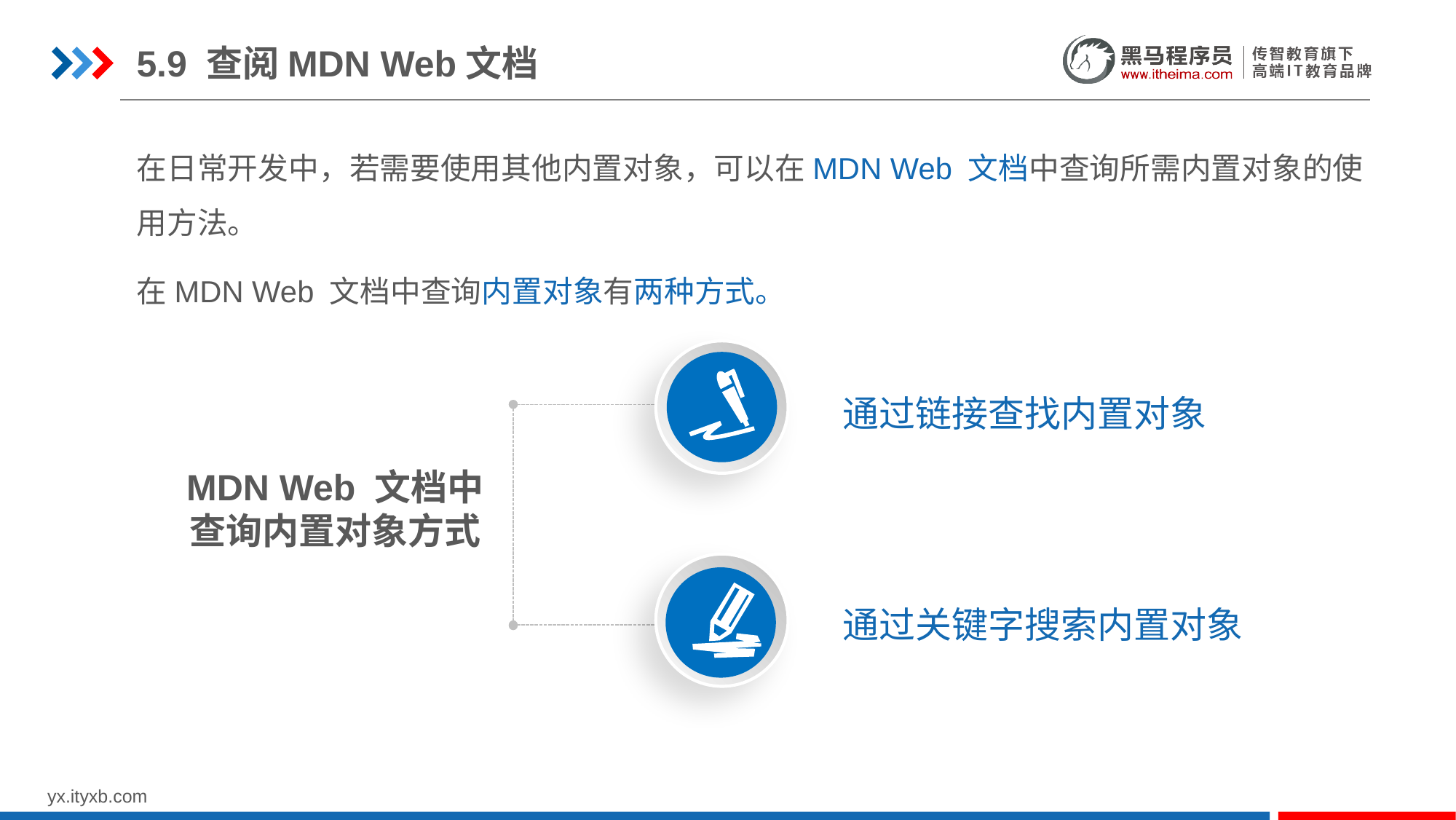

5.9 查阅MDN Web文档
在日常开发中，若需要使用其他内置对象，可以在MDN Web 文档中查询所需内置对象的使用方法。

在MDN Web 文档中查询内置对象有两种方式。

通过链接查找内置对象
MDN Web 文档中查询内置对象方式

通过关键字搜索内置对象